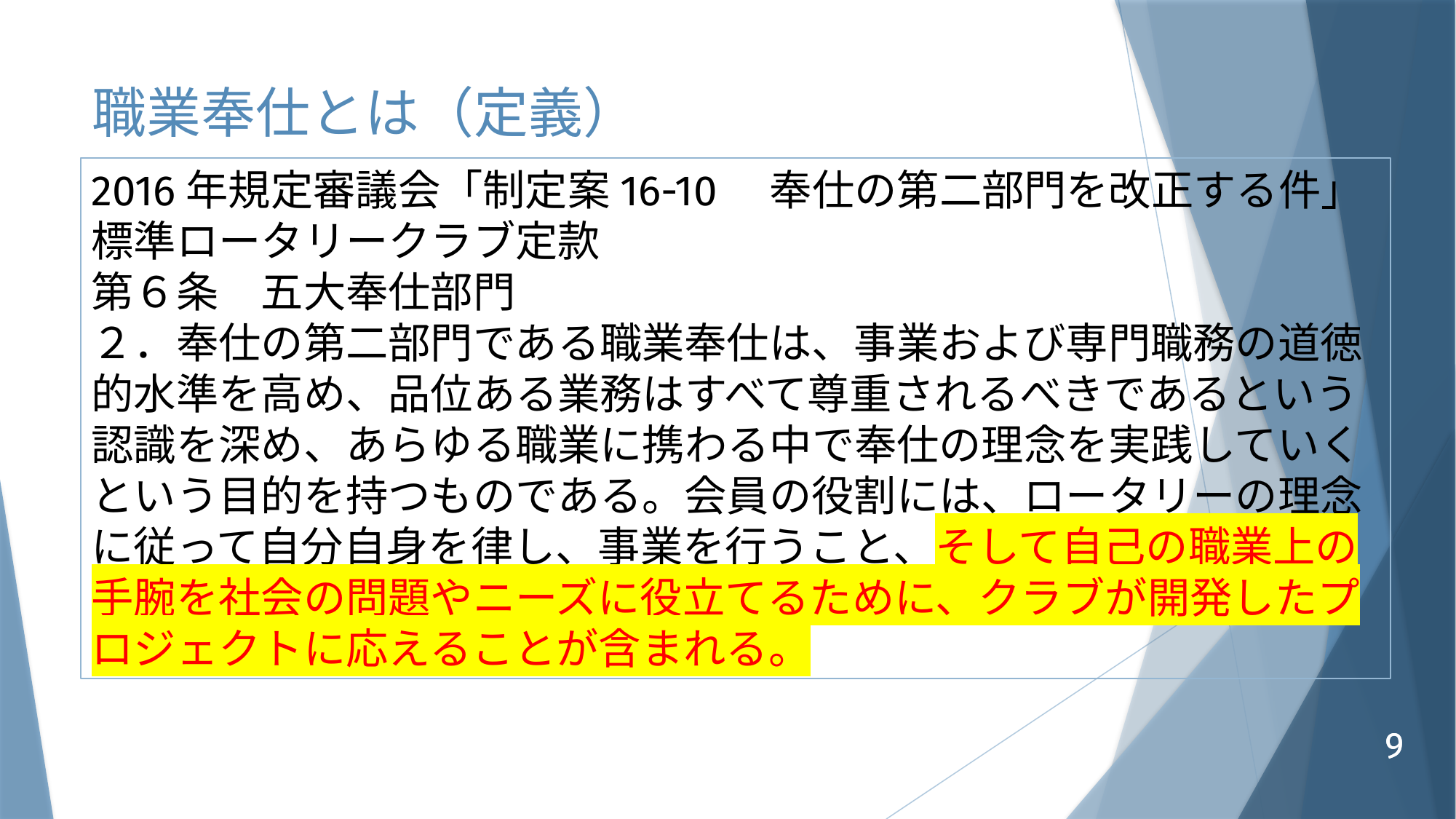

# 職業奉仕とは（定義）
2016年規定審議会「制定案16-10　奉仕の第二部門を改正する件」
標準ロータリークラブ定款
第６条　五大奉仕部門
２．奉仕の第二部門である職業奉仕は、事業および専門職務の道徳的水準を高め、品位ある業務はすべて尊重されるべきであるという認識を深め、あらゆる職業に携わる中で奉仕の理念を実践していくという目的を持つものである。会員の役割には、ロータリーの理念に従って自分自身を律し、事業を行うこと、そして自己の職業上の手腕を社会の問題やニーズに役立てるために、クラブが開発したプロジェクトに応えることが含まれる。